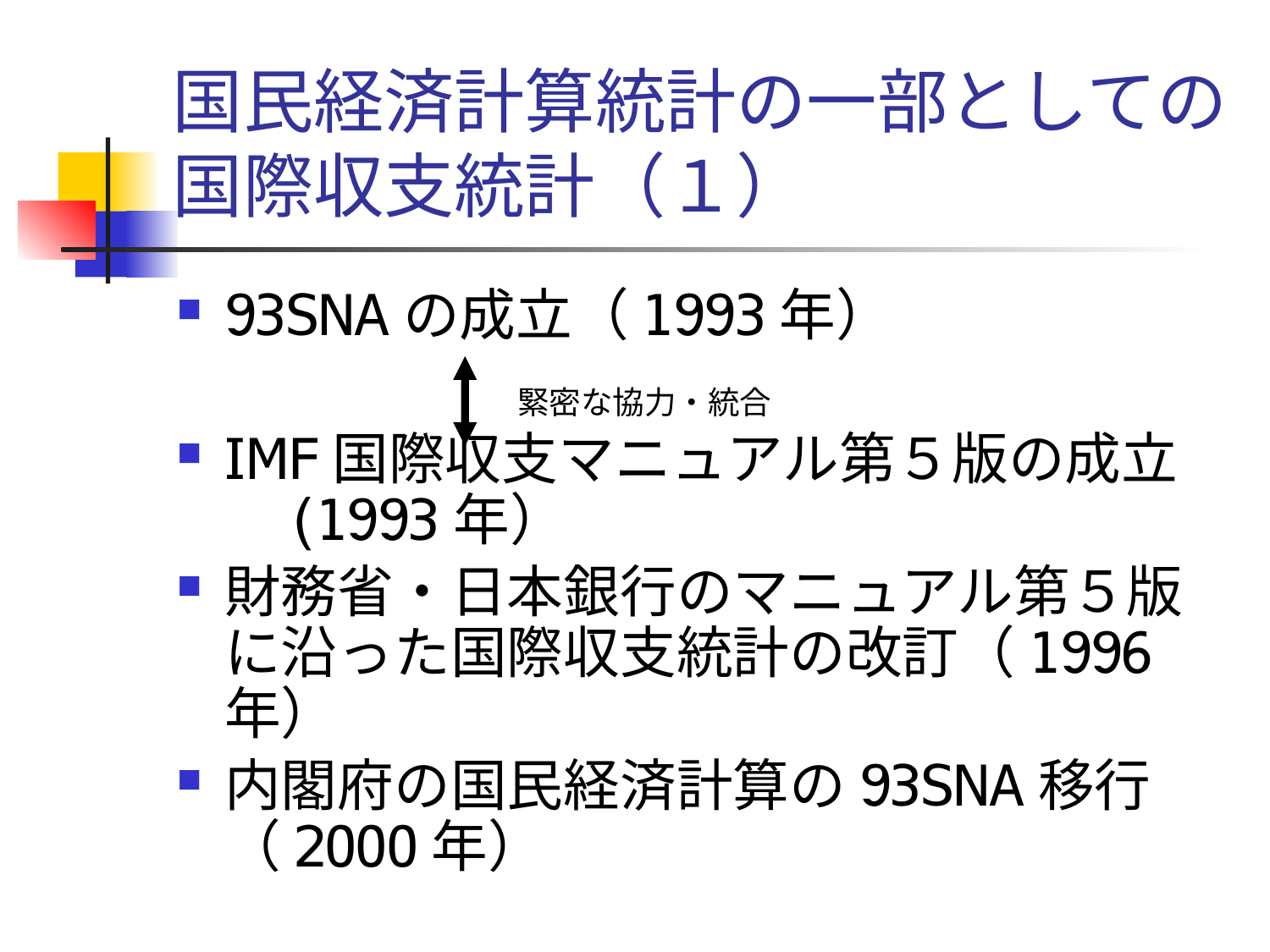

# 国民経済計算統計の一部としての 国際収支統計（１）
93SNAの成立（1993年）

IMF国際収支マニュアル第５版の成立　(1993年）
財務省・日本銀行のマニュアル第５版に沿った国際収支統計の改訂（1996年）
内閣府の国民経済計算の93SNA移行（2000年）

緊密な協力・統合